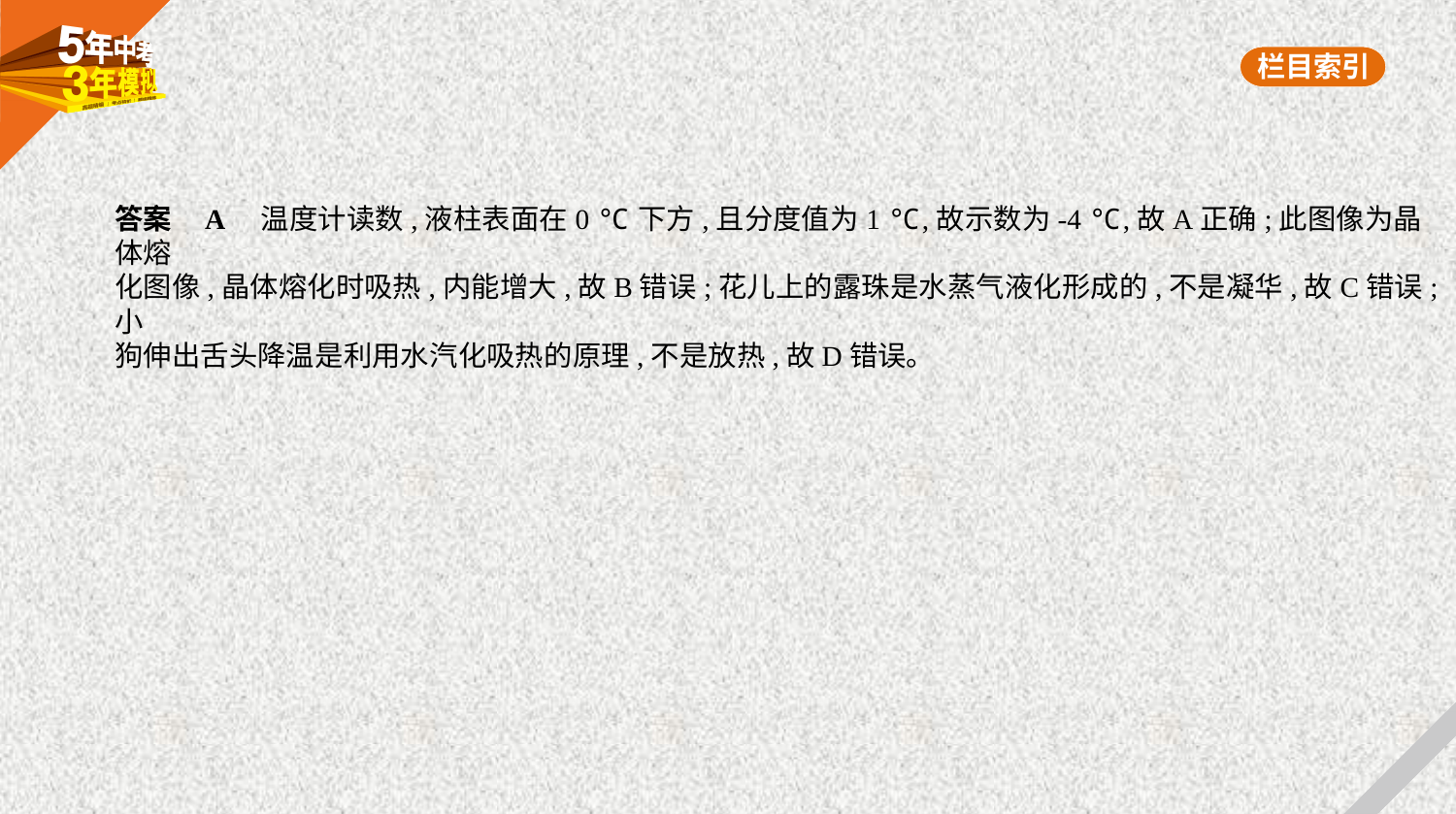

答案    A　温度计读数,液柱表面在0 ℃下方,且分度值为1 ℃,故示数为-4 ℃,故A正确;此图像为晶体熔
化图像,晶体熔化时吸热,内能增大,故B错误;花儿上的露珠是水蒸气液化形成的,不是凝华,故C错误;小
狗伸出舌头降温是利用水汽化吸热的原理,不是放热,故D错误。